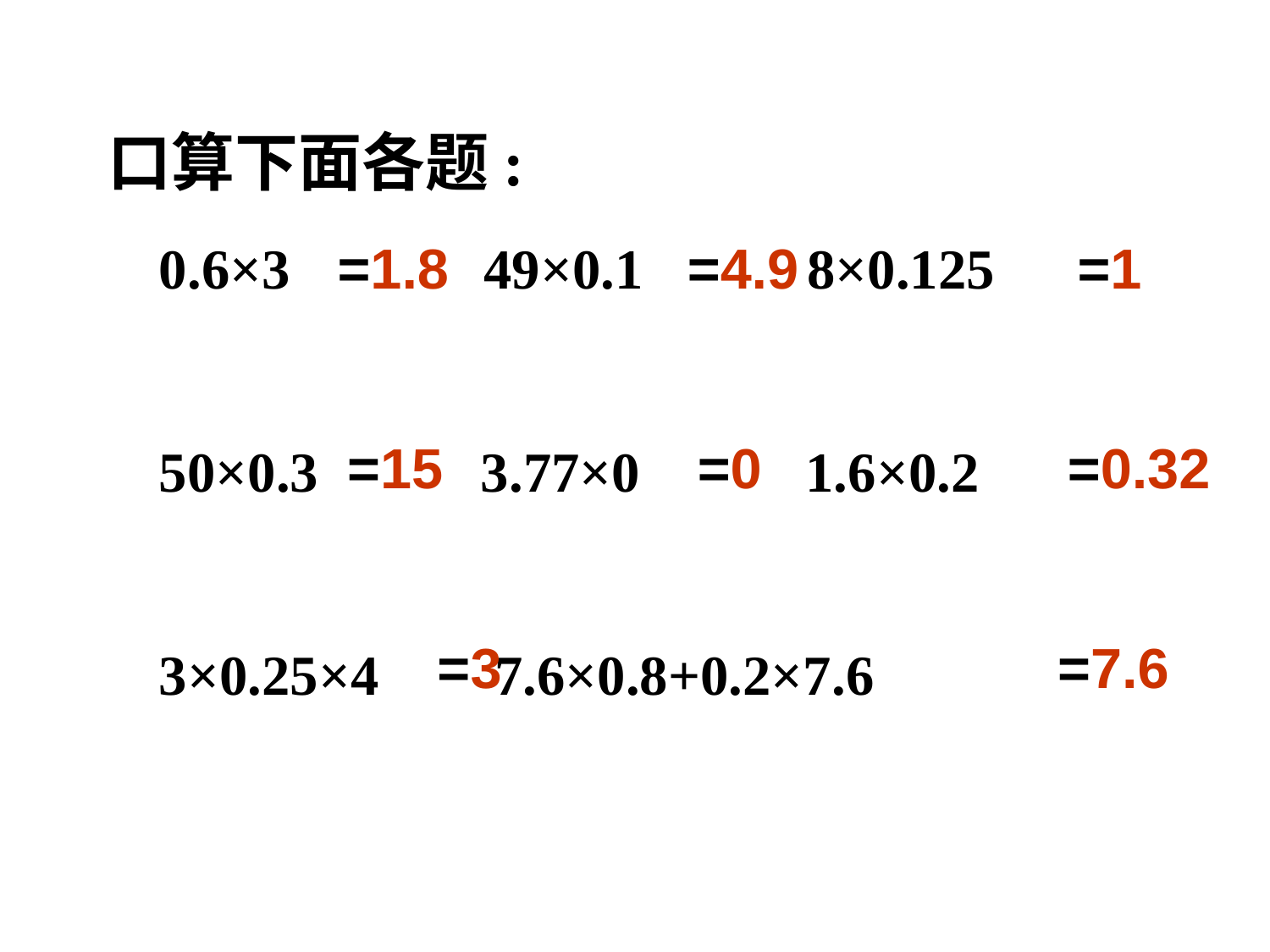

口算下面各题:
0.6×3             49×0.1           8×0.125

50×0.3           3.77×0           1.6×0.2

3×0.25×4	        7.6×0.8+0.2×7.6
=1.8
=4.9
=1
=15
=0
=0.32
=3
=7.6